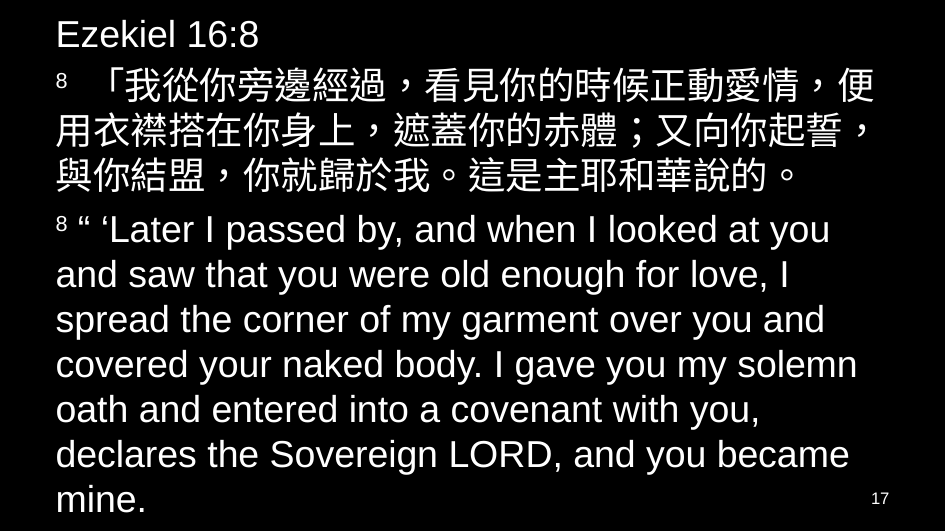

Ezekiel 16:8
8 「我從你旁邊經過，看見你的時候正動愛情，便用衣襟搭在你身上，遮蓋你的赤體；又向你起誓，與你結盟，你就歸於我。這是主耶和華說的。
8 “ ‘Later I passed by, and when I looked at you and saw that you were old enough for love, I spread the corner of my garment over you and covered your naked body. I gave you my solemn oath and entered into a covenant with you, declares the Sovereign Lord, and you became mine.

17